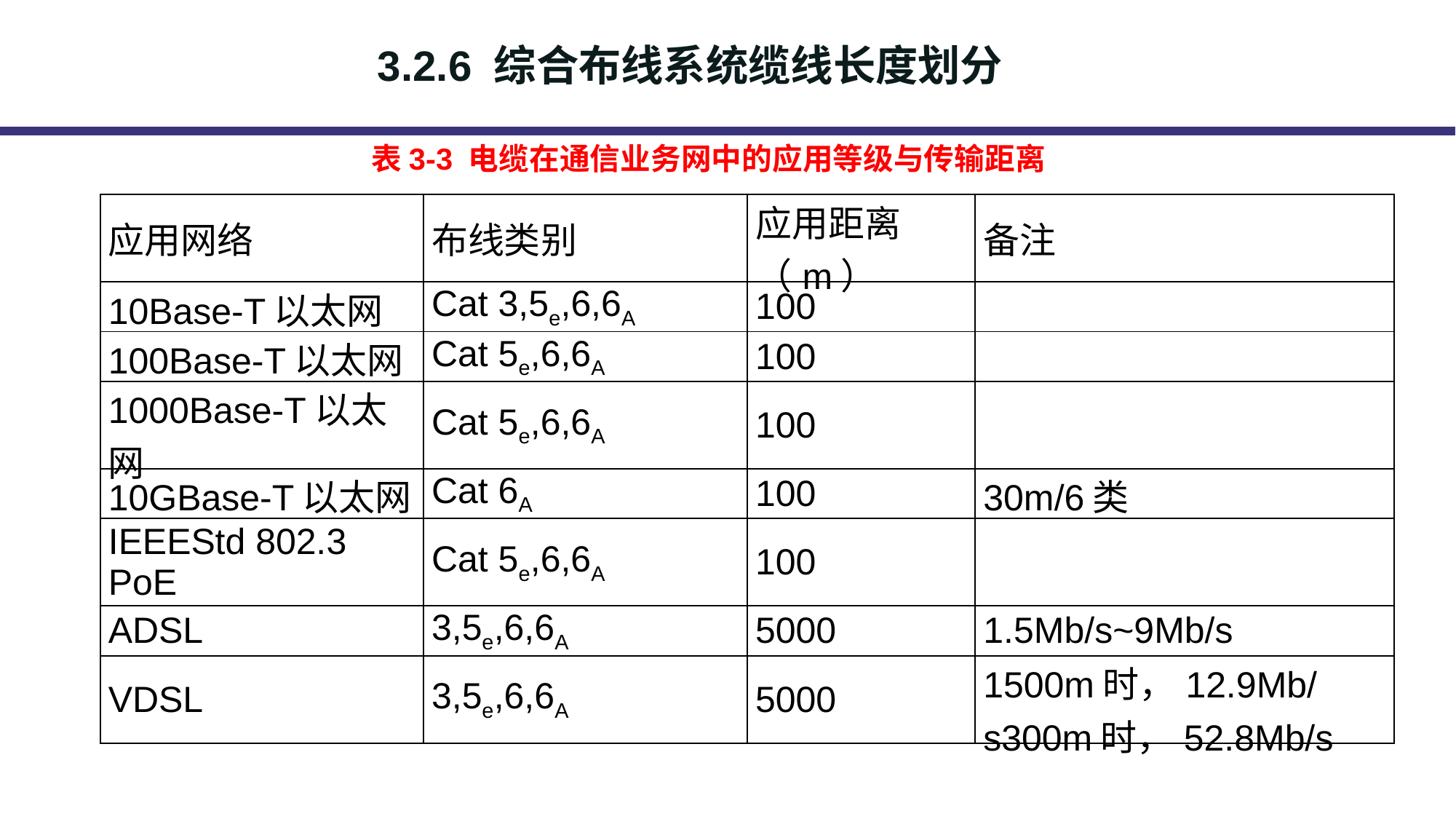

3.2.6 综合布线系统缆线长度划分
表3-3 电缆在通信业务网中的应用等级与传输距离
| 应用网络 | 布线类别 | 应用距离（m） | 备注 |
| --- | --- | --- | --- |
| 10Base-T以太网 | Cat 3,5e,6,6A | 100 |  |
| 100Base-T以太网 | Cat 5e,6,6A | 100 |  |
| 1000Base-T以太网 | Cat 5e,6,6A | 100 |  |
| 10GBase-T以太网 | Cat 6A | 100 | 30m/6类 |
| IEEEStd 802.3 PoE | Cat 5e,6,6A | 100 |  |
| ADSL | 3,5e,6,6A | 5000 | 1.5Mb/s~9Mb/s |
| VDSL | 3,5e,6,6A | 5000 | 1500m时，12.9Mb/s300m时，52.8Mb/s |